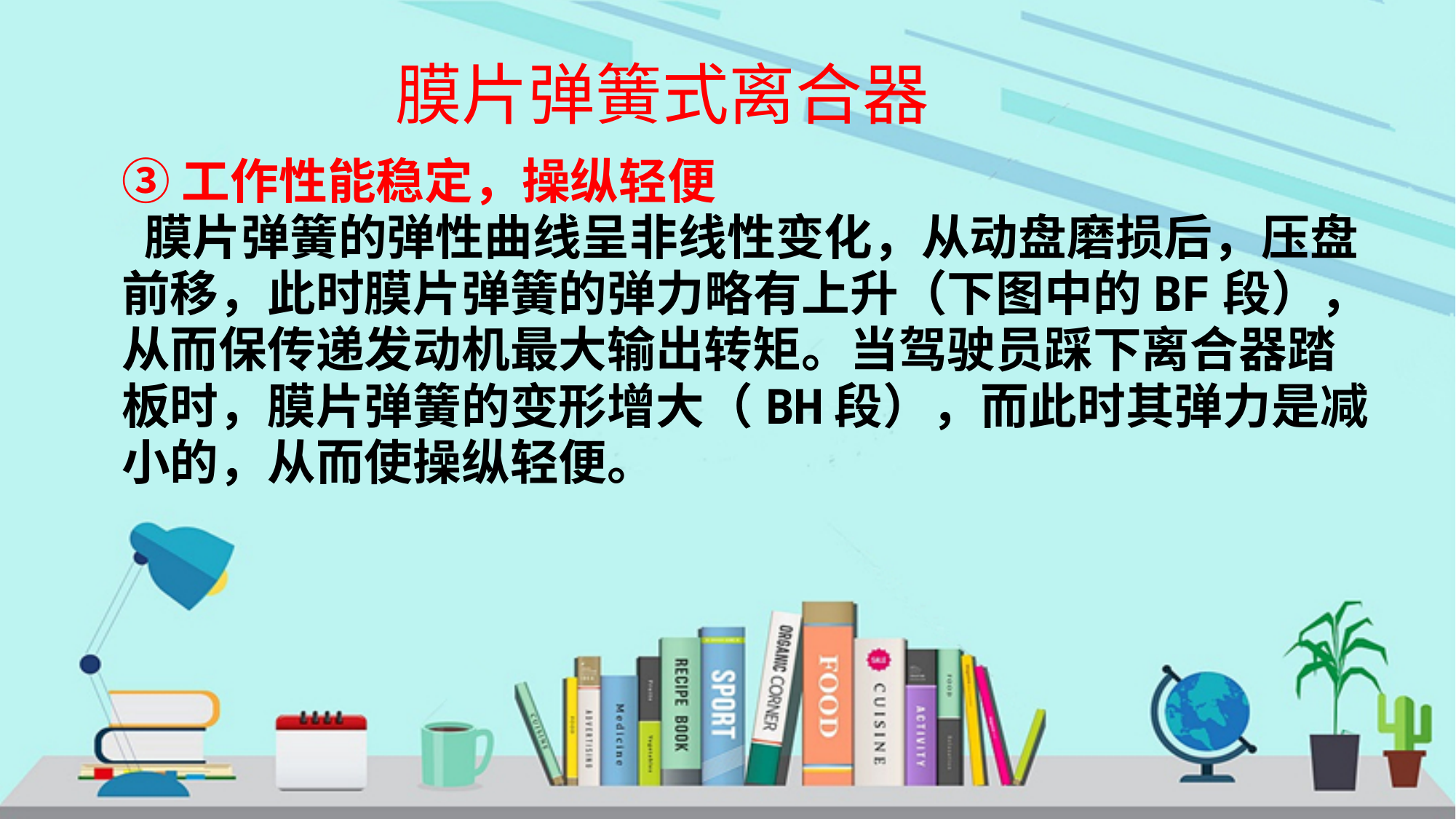

# 膜片弹簧式离合器
③工作性能稳定，操纵轻便
 膜片弹簧的弹性曲线呈非线性变化，从动盘磨损后，压盘
前移，此时膜片弹簧的弹力略有上升（下图中的BF段），
从而保传递发动机最大输出转矩。当驾驶员踩下离合器踏
板时，膜片弹簧的变形增大（BH段），而此时其弹力是减
小的，从而使操纵轻便。